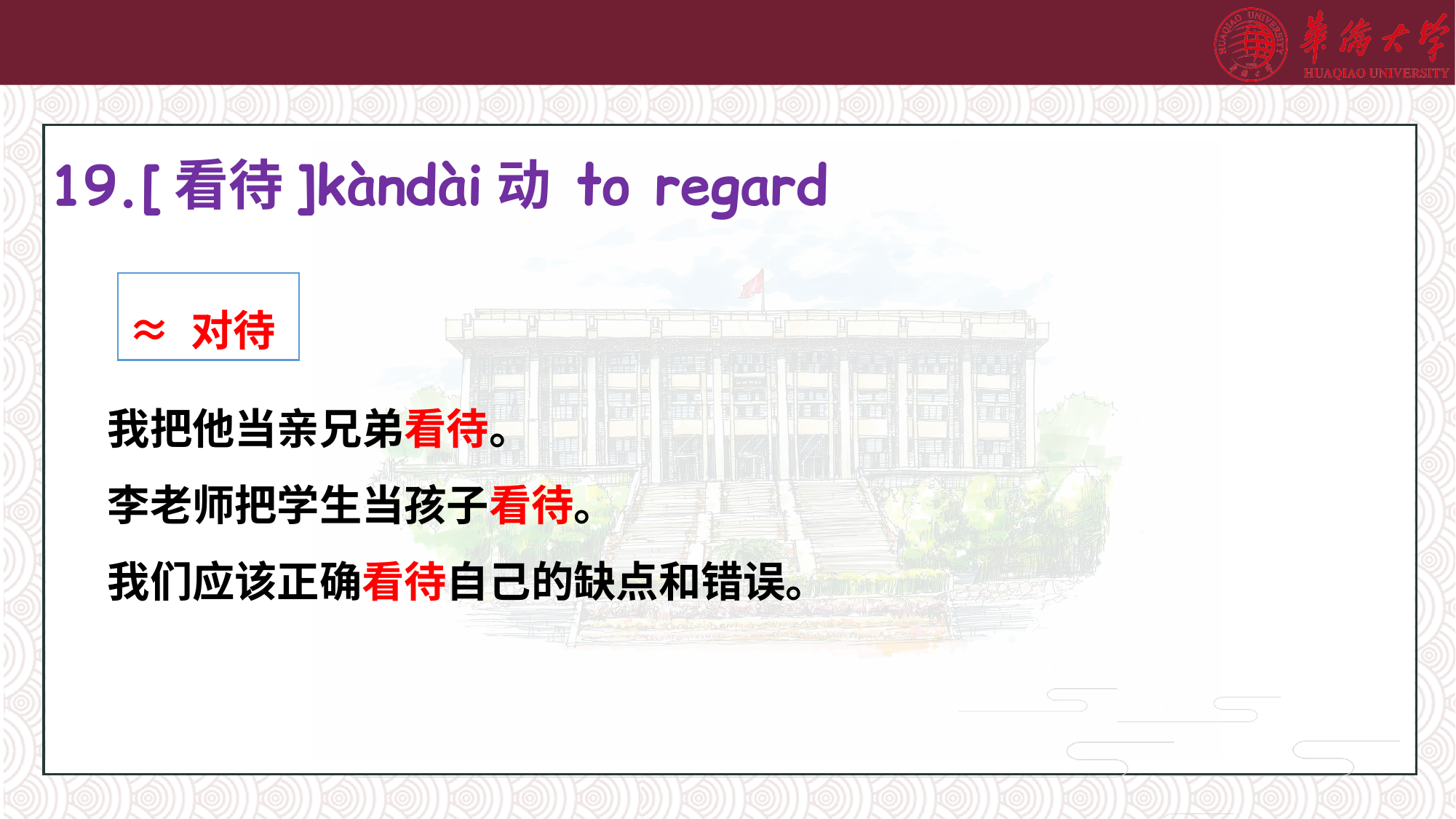

# 19.[看待]kàndài动 to regard
≈ 对待
我把他当亲兄弟看待。
李老师把学生当孩子看待。
我们应该正确看待自己的缺点和错误。